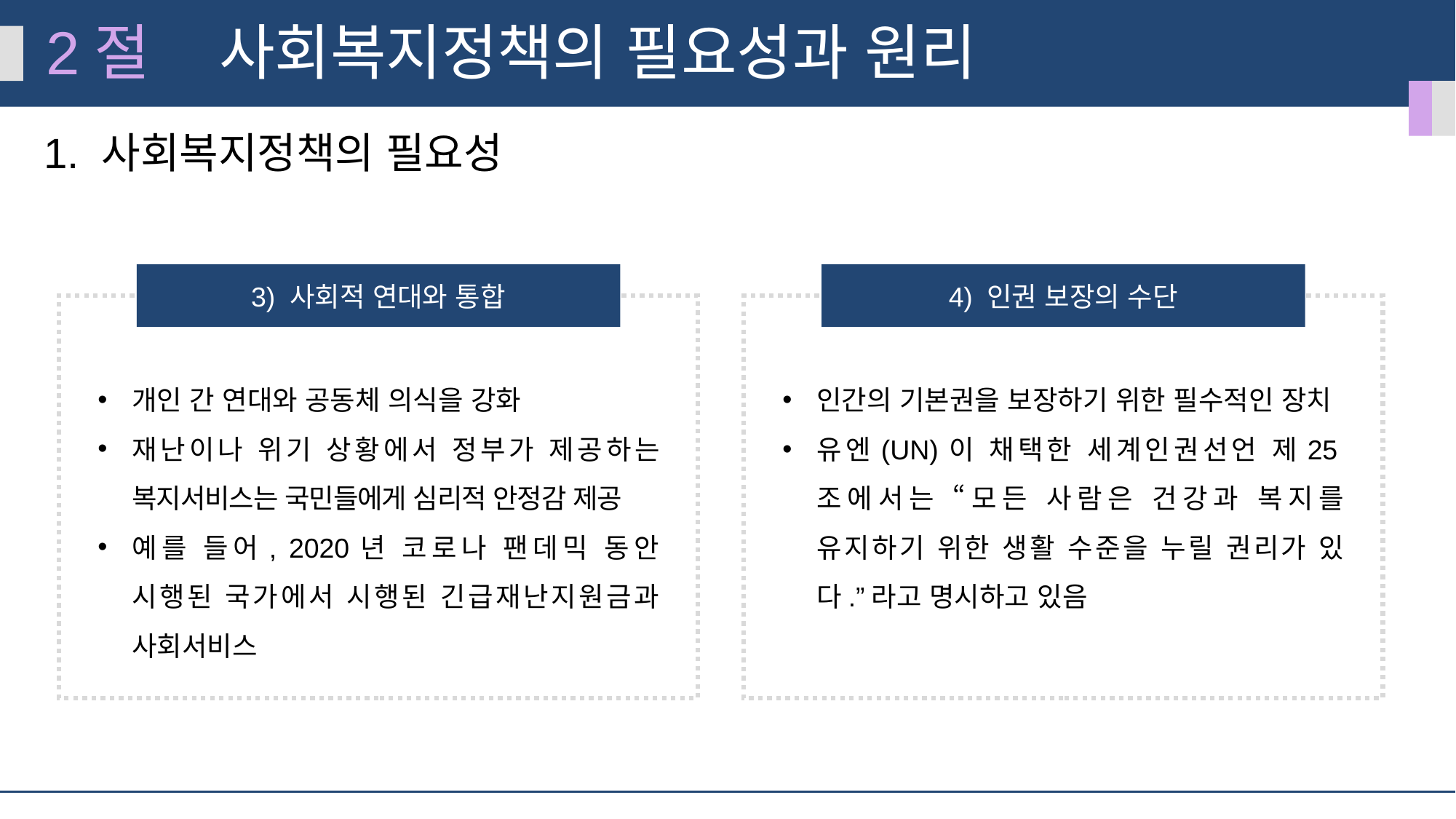

2절
사회복지정책의 필요성과 원리
1. 사회복지정책의 필요성
3) 사회적 연대와 통합

개인 간 연대와 공동체 의식을 강화
재난이나 위기 상황에서 정부가 제공하는 복지서비스는 국민들에게 심리적 안정감 제공
예를 들어, 2020년 코로나 팬데믹 동안 시행된 국가에서 시행된 긴급재난지원금과 사회서비스
4) 인권 보장의 수단

인간의 기본권을 보장하기 위한 필수적인 장치
유엔(UN)이 채택한 세계인권선언 제25조에서는 “모든 사람은 건강과 복지를 유지하기 위한 생활 수준을 누릴 권리가 있다.”라고 명시하고 있음